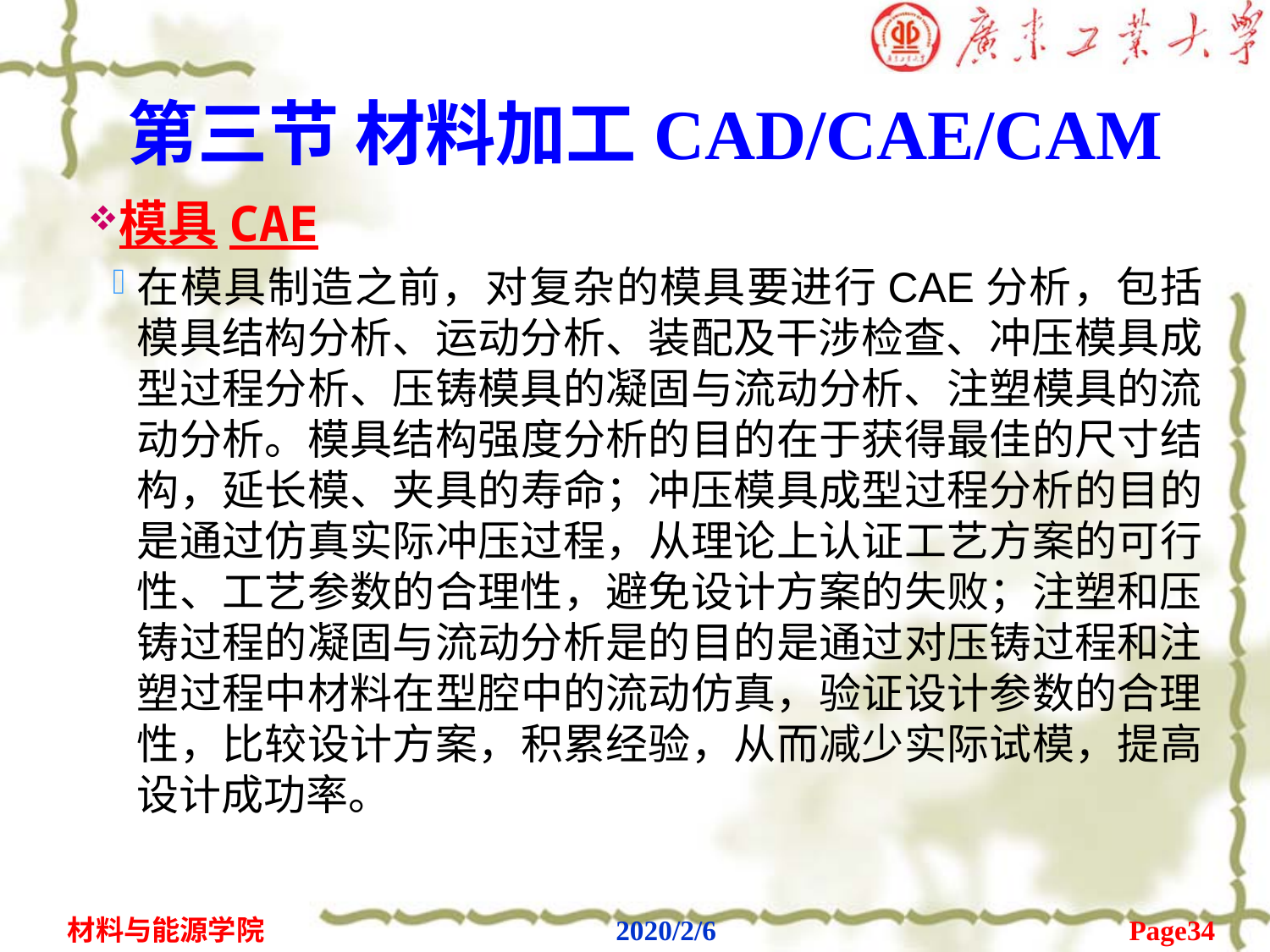

# 第三节 材料加工CAD/CAE/CAM
模具CAE
在模具制造之前，对复杂的模具要进行CAE分析，包括模具结构分析、运动分析、装配及干涉检查、冲压模具成型过程分析、压铸模具的凝固与流动分析、注塑模具的流动分析。模具结构强度分析的目的在于获得最佳的尺寸结构，延长模、夹具的寿命；冲压模具成型过程分析的目的是通过仿真实际冲压过程，从理论上认证工艺方案的可行性、工艺参数的合理性，避免设计方案的失败；注塑和压铸过程的凝固与流动分析是的目的是通过对压铸过程和注塑过程中材料在型腔中的流动仿真，验证设计参数的合理性，比较设计方案，积累经验，从而减少实际试模，提高设计成功率。
Page34
材料与能源学院
2020/2/6